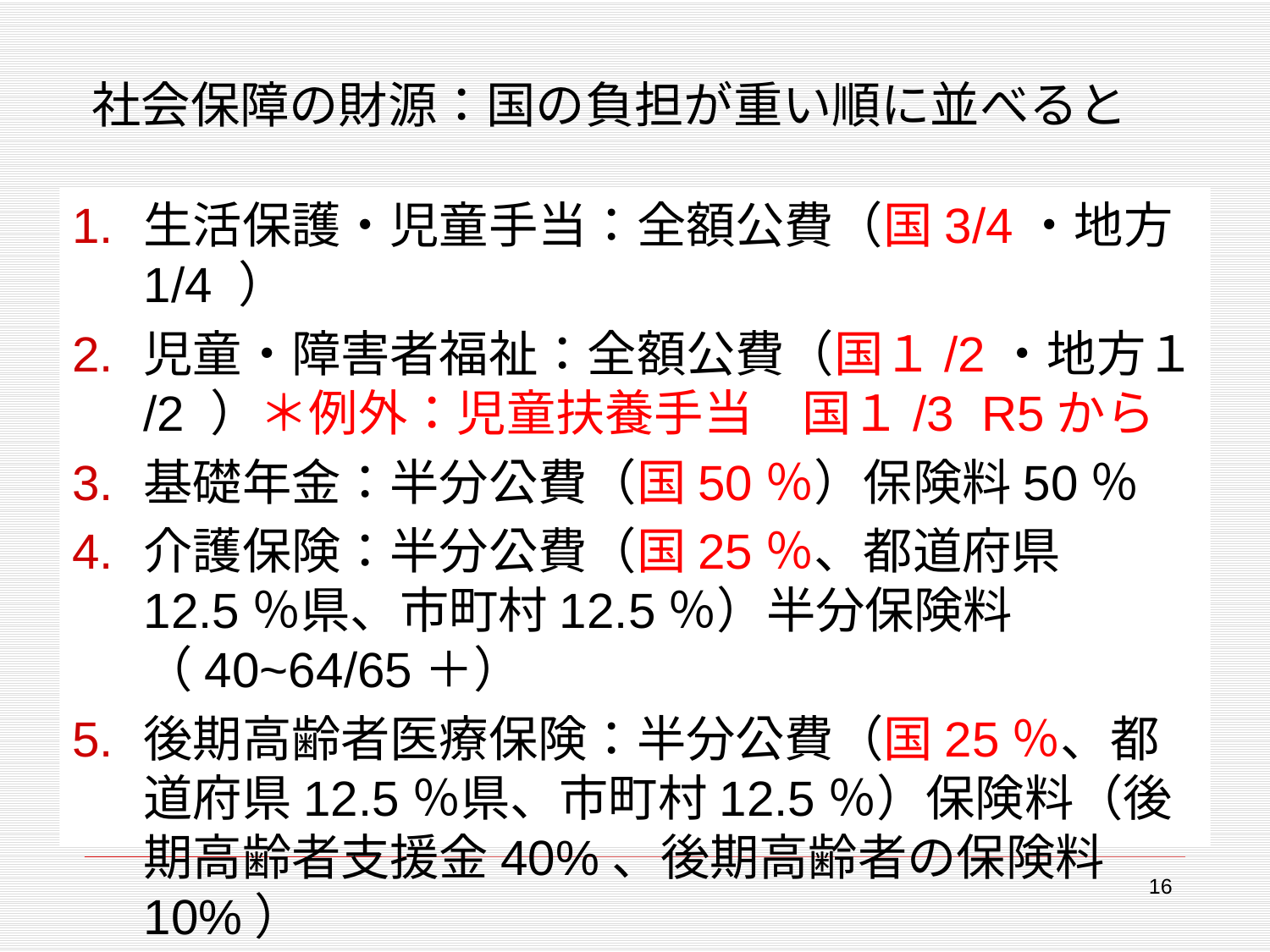

# 社会保障の財源：国の負担が重い順に並べると
生活保護・児童手当：全額公費（国3/4・地方1/4 ）
児童・障害者福祉：全額公費（国１/2・地方１/2 ）＊例外：児童扶養手当　国１/3  R5から
基礎年金：半分公費（国50％）保険料50％
介護保険：半分公費（国25％、都道府県12.5％県、市町村12.5％）半分保険料（40~64/65＋）
後期高齢者医療保険：半分公費（国25％、都道府県12.5％県、市町村12.5％）保険料（後期高齢者支援金40%、後期高齢者の保険料10%）

16